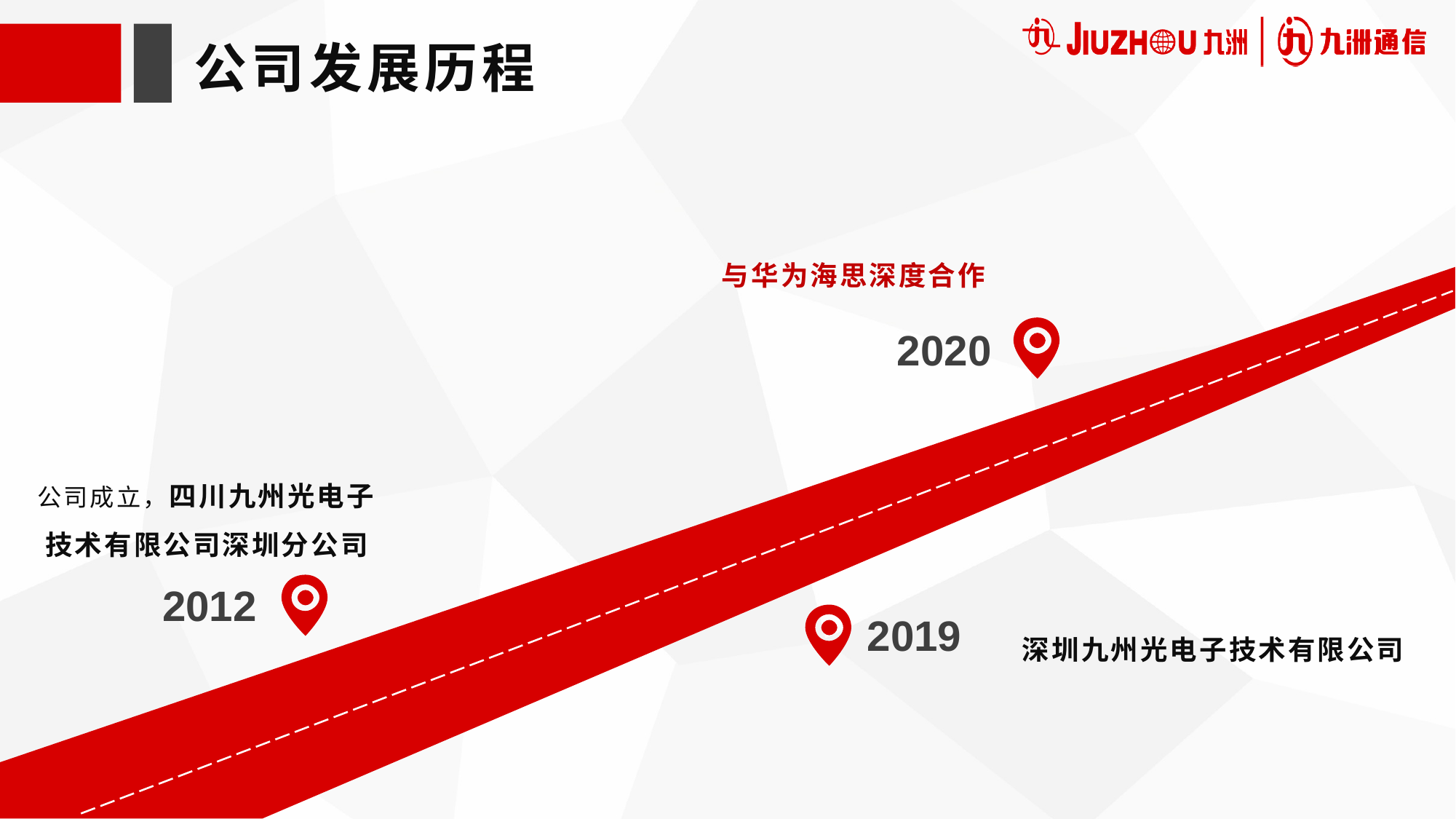

公司发展历程
与华为海思深度合作
2020

公司成立，四川九州光电子技术有限公司深圳分公司
2012

2019

深圳九州光电子技术有限公司